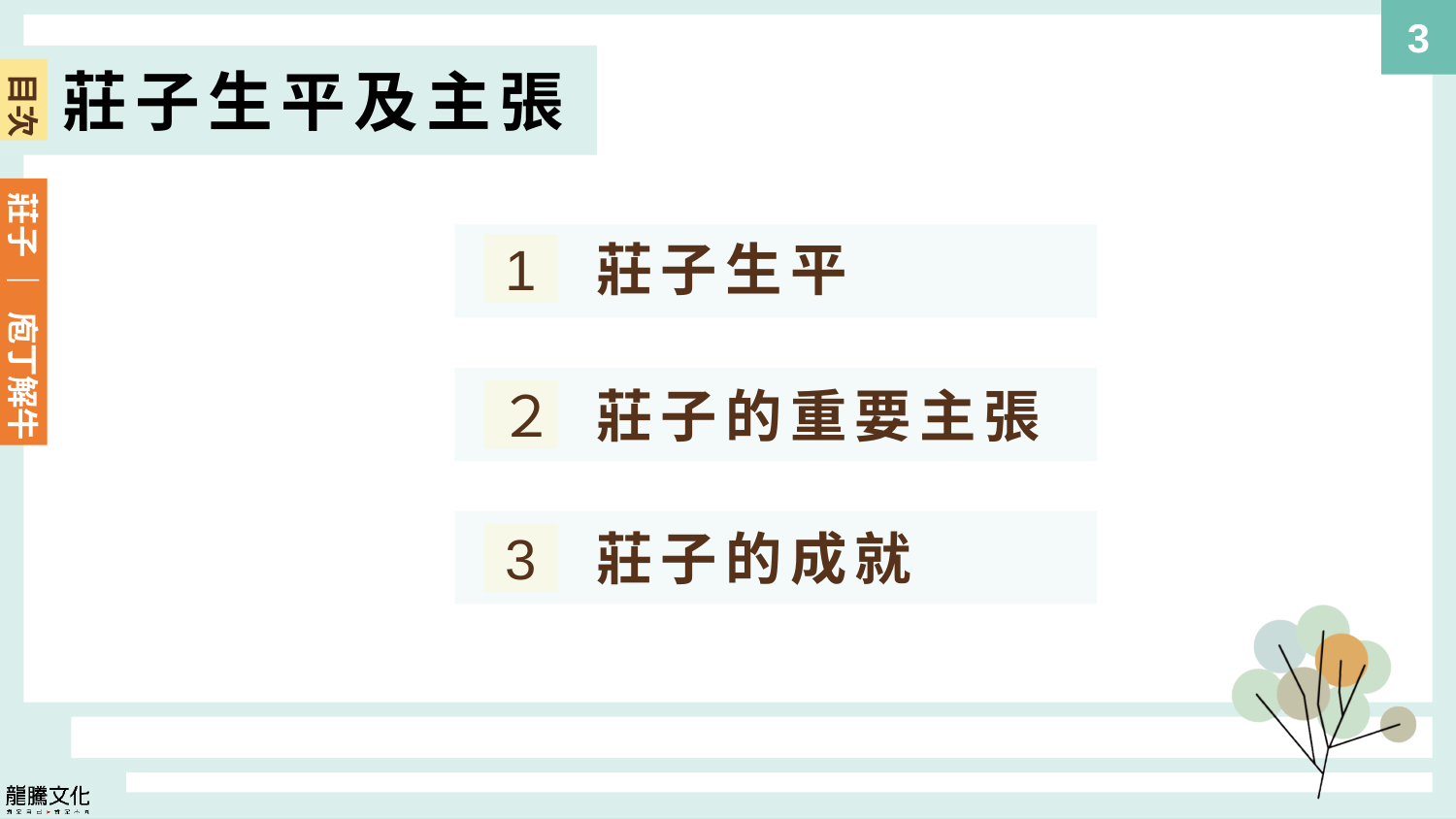

3

莊子生平及主張
目次
莊子 ｜  庖丁解牛

莊子生平

1

莊子的重要主張

２

莊子的成就

3